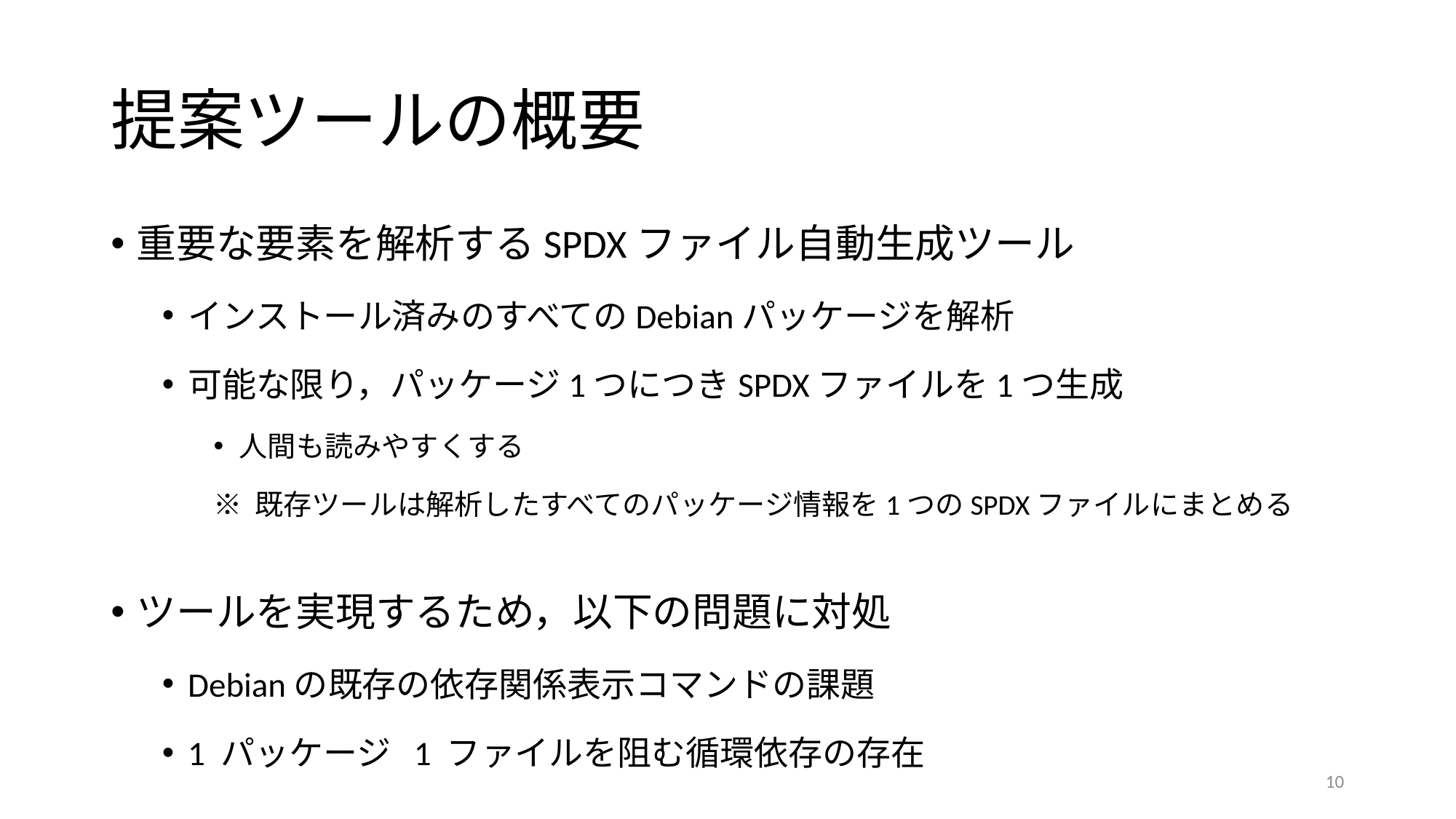

# 提案ツールの概要
重要な要素を解析するSPDXファイル自動生成ツール
インストール済みのすべてのDebianパッケージを解析
可能な限り，パッケージ1つにつきSPDXファイルを1つ生成
人間も読みやすくする
※ 既存ツールは解析したすべてのパッケージ情報を1つのSPDXファイルにまとめる

ツールを実現するため，以下の問題に対処
Debianの既存の依存関係表示コマンドの課題
1 パッケージ  1 ファイルを阻む循環依存の存在

10